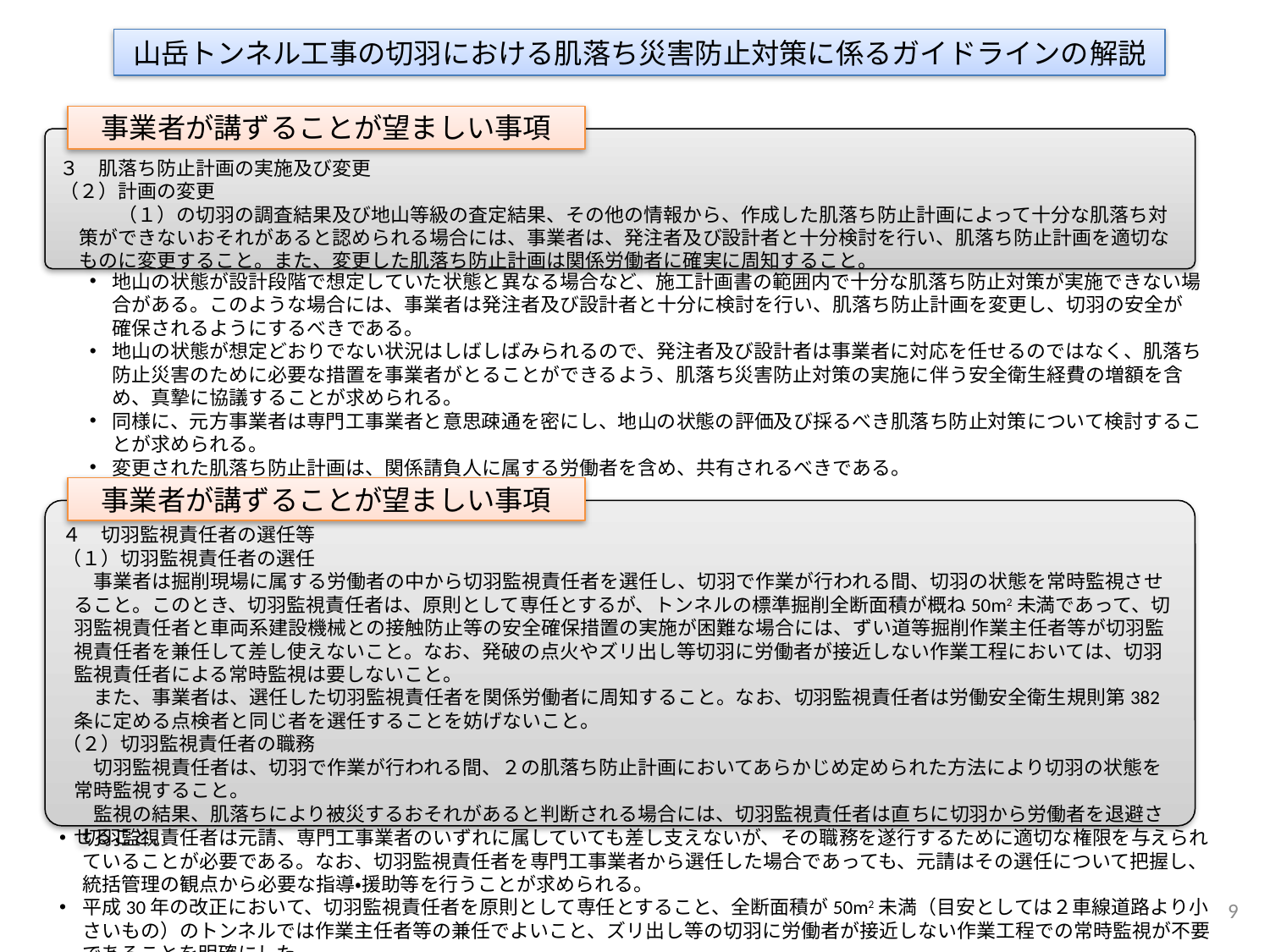

山岳トンネル工事の切羽における肌落ち災害防止対策に係るガイドラインの解説
事業者が講ずることが望ましい事項
３　肌落ち防止計画の実施及び変更
（２）計画の変更
　　　（１）の切羽の調査結果及び地山等級の査定結果、その他の情報から、作成した肌落ち防止計画によって十分な肌落ち対策ができないおそれがあると認められる場合には、事業者は、発注者及び設計者と十分検討を行い、肌落ち防止計画を適切なものに変更すること。また、変更した肌落ち防止計画は関係労働者に確実に周知すること。

地山の状態が設計段階で想定していた状態と異なる場合など、施工計画書の範囲内で十分な肌落ち防止対策が実施できない場合がある。このような場合には、事業者は発注者及び設計者と十分に検討を行い、肌落ち防止計画を変更し、切羽の安全が確保されるようにするべきである。
地山の状態が想定どおりでない状況はしばしばみられるので、発注者及び設計者は事業者に対応を任せるのではなく、肌落ち防止災害のために必要な措置を事業者がとることができるよう、肌落ち災害防止対策の実施に伴う安全衛生経費の増額を含め、真摯に協議することが求められる。
同様に、元方事業者は専門工事業者と意思疎通を密にし、地山の状態の評価及び採るべき肌落ち防止対策について検討することが求められる。
変更された肌落ち防止計画は、関係請負人に属する労働者を含め、共有されるべきである。
事業者が講ずることが望ましい事項
４　切羽監視責任者の選任等
（１）切羽監視責任者の選任
　事業者は掘削現場に属する労働者の中から切羽監視責任者を選任し、切羽で作業が行われる間、切羽の状態を常時監視させること。このとき、切羽監視責任者は、原則として専任とするが、トンネルの標準掘削全断面積が概ね50m2未満であって、切羽監視責任者と車両系建設機械との接触防止等の安全確保措置の実施が困難な場合には、ずい道等掘削作業主任者等が切羽監視責任者を兼任して差し使えないこと。なお、発破の点火やズリ出し等切羽に労働者が接近しない作業工程においては、切羽監視責任者による常時監視は要しないこと。
　また、事業者は、選任した切羽監視責任者を関係労働者に周知すること。なお、切羽監視責任者は労働安全衛生規則第382条に定める点検者と同じ者を選任することを妨げないこと。
（２）切羽監視責任者の職務
　切羽監視責任者は、切羽で作業が行われる間、２の肌落ち防止計画においてあらかじめ定められた方法により切羽の状態を常時監視すること。
　監視の結果、肌落ちにより被災するおそれがあると判断される場合には、切羽監視責任者は直ちに切羽から労働者を退避させること。

切羽監視責任者は元請、専門工事業者のいずれに属していても差し支えないが、その職務を遂行するために適切な権限を与えられていることが必要である。なお、切羽監視責任者を専門工事業者から選任した場合であっても、元請はその選任について把握し、統括管理の観点から必要な指導・援助等を行うことが求められる。
平成30年の改正において、切羽監視責任者を原則として専任とすること、全断面積が50m2未満（目安としては２車線道路より小さいもの）のトンネルでは作業主任者等の兼任でよいこと、ズリ出し等の切羽に労働者が接近しない作業工程での常時監視が不要であることを明確にした。
9